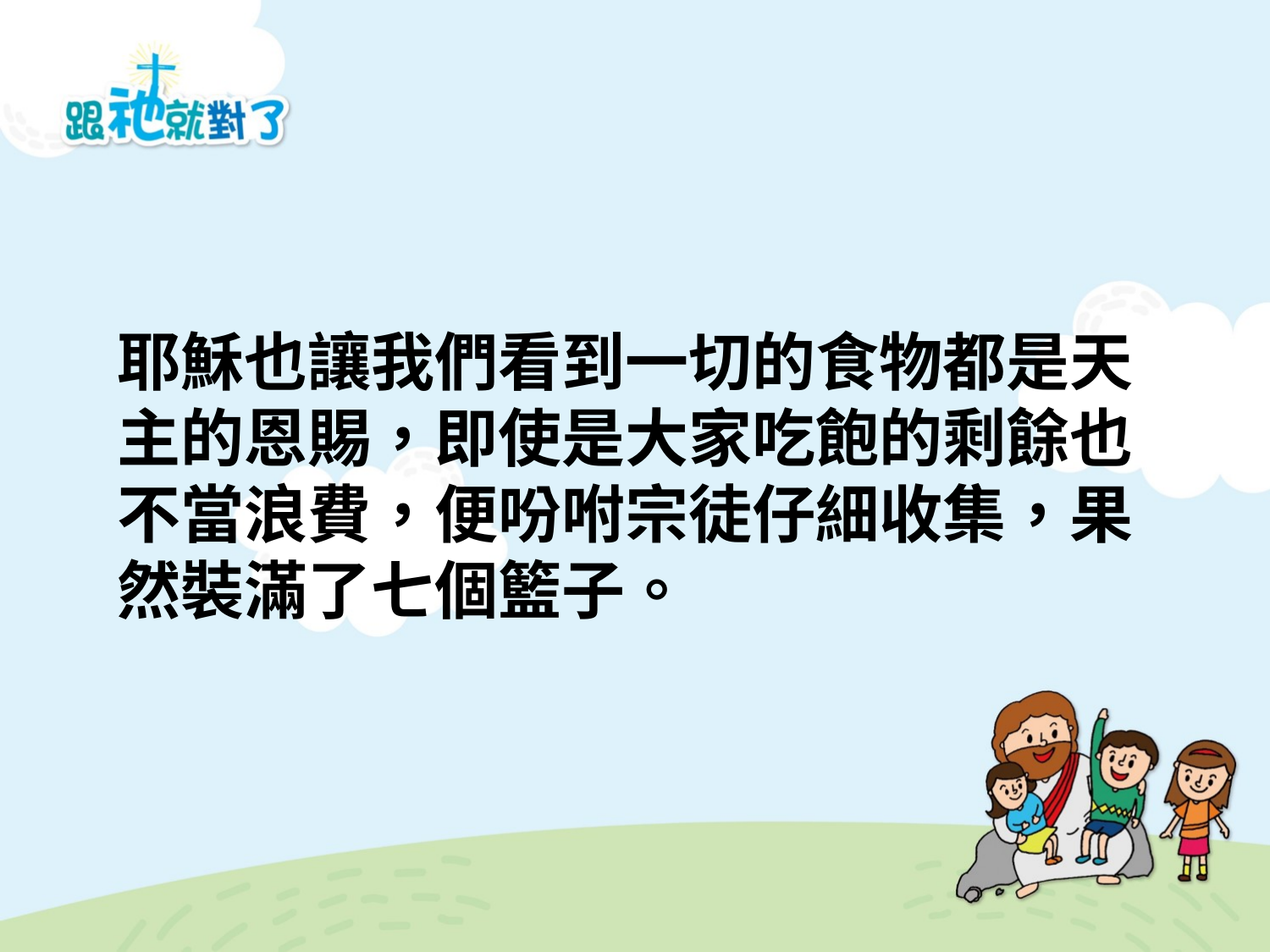

耶穌也讓我們看到一切的食物都是天主的恩賜，即使是大家吃飽的剩餘也不當浪費，便吩咐宗徒仔細收集，果然裝滿了七個籃子。